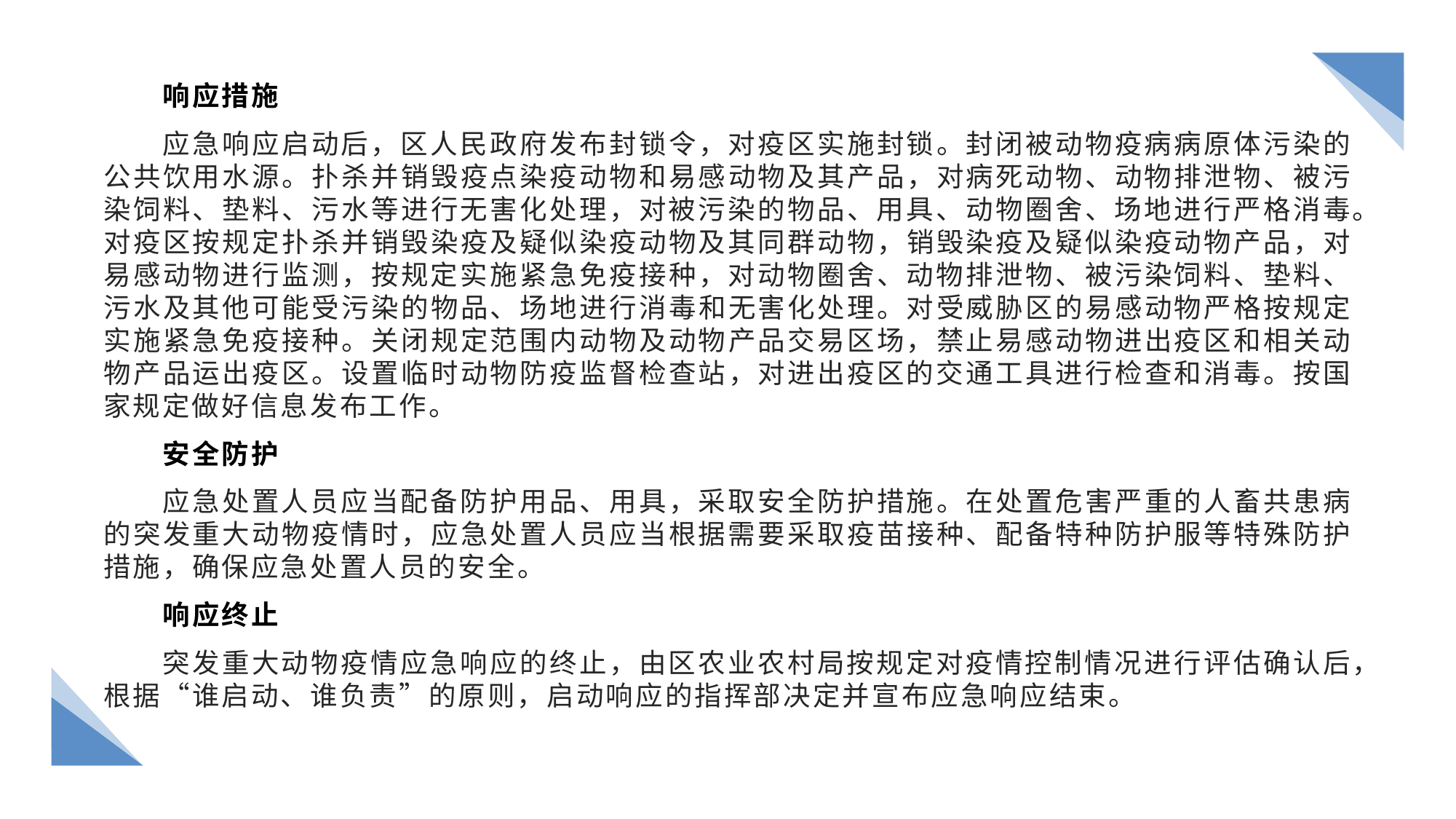

响应措施
应急响应启动后，区人民政府发布封锁令，对疫区实施封锁。封闭被动物疫病病原体污染的公共饮用水源。扑杀并销毁疫点染疫动物和易感动物及其产品，对病死动物、动物排泄物、被污染饲料、垫料、污水等进行无害化处理，对被污染的物品、用具、动物圈舍、场地进行严格消毒。对疫区按规定扑杀并销毁染疫及疑似染疫动物及其同群动物，销毁染疫及疑似染疫动物产品，对易感动物进行监测，按规定实施紧急免疫接种，对动物圈舍、动物排泄物、被污染饲料、垫料、污水及其他可能受污染的物品、场地进行消毒和无害化处理。对受威胁区的易感动物严格按规定实施紧急免疫接种。关闭规定范围内动物及动物产品交易区场，禁止易感动物进出疫区和相关动物产品运出疫区。设置临时动物防疫监督检查站，对进出疫区的交通工具进行检查和消毒。按国家规定做好信息发布工作。
安全防护
应急处置人员应当配备防护用品、用具，采取安全防护措施。在处置危害严重的人畜共患病的突发重大动物疫情时，应急处置人员应当根据需要采取疫苗接种、配备特种防护服等特殊防护措施，确保应急处置人员的安全。
响应终止
突发重大动物疫情应急响应的终止，由区农业农村局按规定对疫情控制情况进行评估确认后，根据“谁启动、谁负责”的原则，启动响应的指挥部决定并宣布应急响应结束。